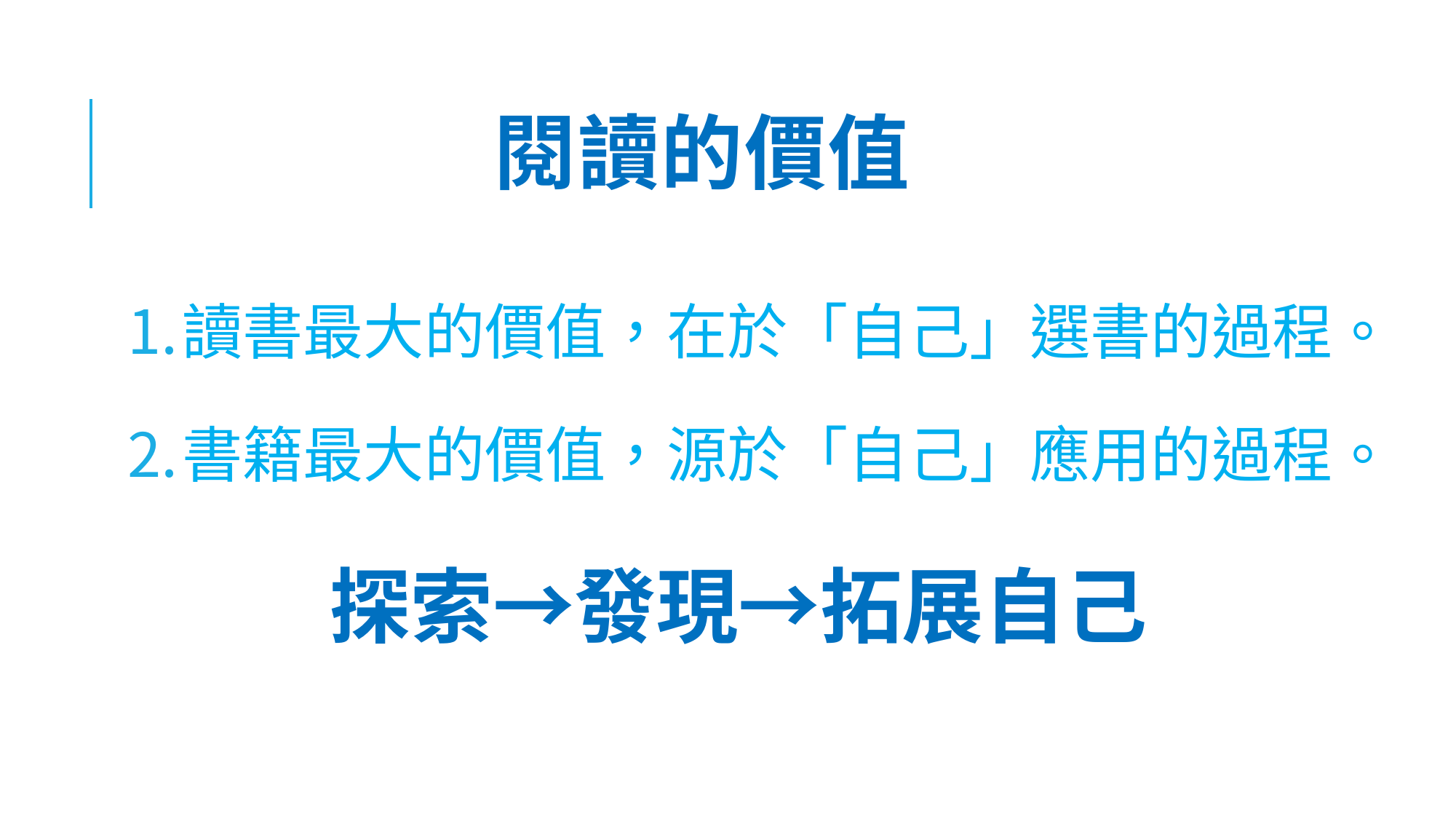

# 閱讀的價值
讀書最大的價值，在於「自己」選書的過程。
書籍最大的價值，源於「自己」應用的過程。
探索→發現→拓展自己